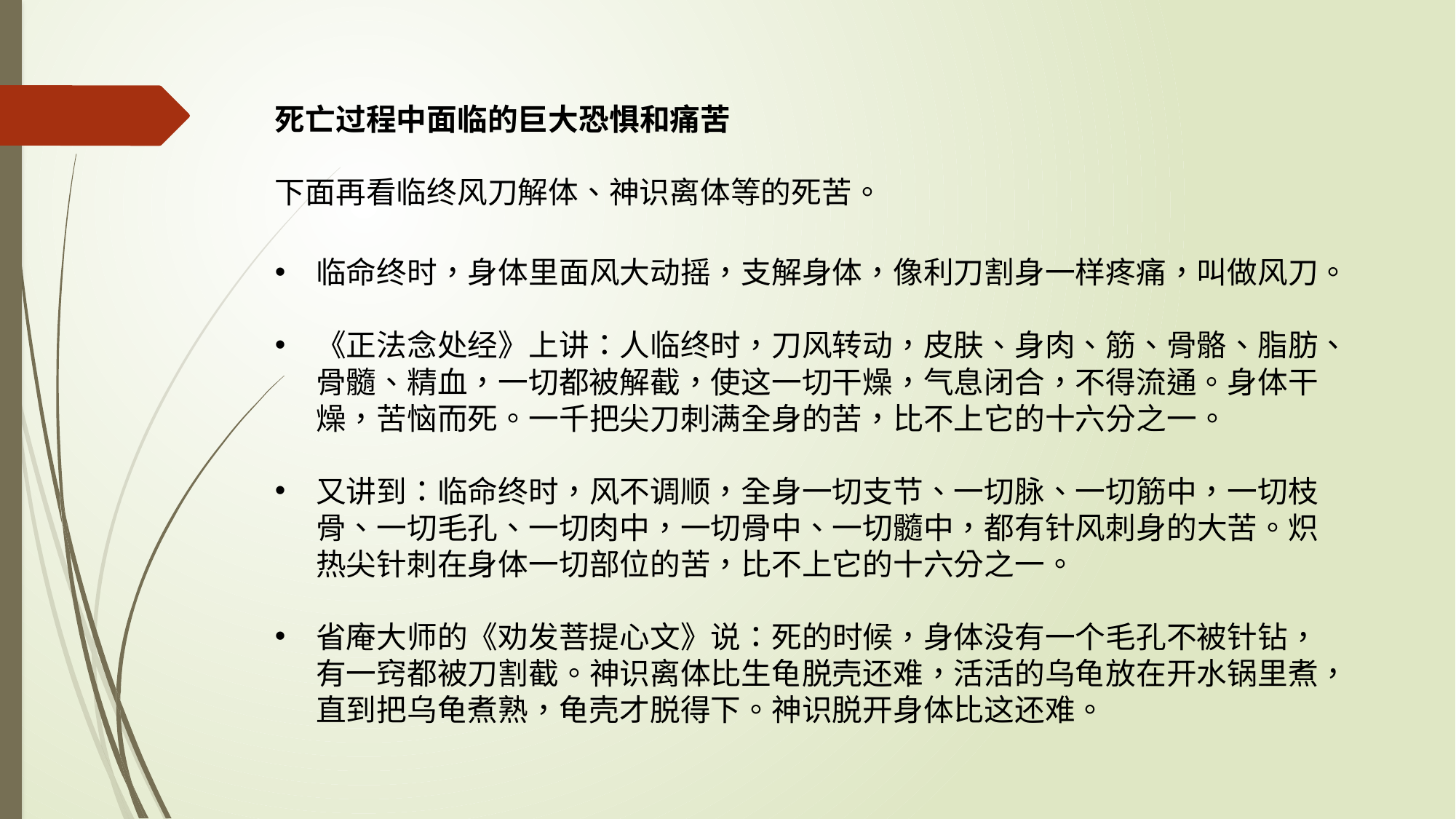

死亡过程中面临的巨大恐惧和痛苦

下面再看临终风刀解体、神识离体等的死苦。

临命终时，身体里面风大动摇，支解身体，像利刀割身一样疼痛，叫做风刀。

《正法念处经》上讲：人临终时，刀风转动，皮肤、身肉、筋、骨骼、脂肪、骨髓、精血，一切都被解截，使这一切干燥，气息闭合，不得流通。身体干燥，苦恼而死。一千把尖刀刺满全身的苦，比不上它的十六分之一。

又讲到：临命终时，风不调顺，全身一切支节、一切脉、一切筋中，一切枝骨、一切毛孔、一切肉中，一切骨中、一切髓中，都有针风刺身的大苦。炽热尖针刺在身体一切部位的苦，比不上它的十六分之一。

省庵大师的《劝发菩提心文》说：死的时候，身体没有一个毛孔不被针钻，有一窍都被刀割截。神识离体比生龟脱壳还难，活活的乌龟放在开水锅里煮，直到把乌龟煮熟，龟壳才脱得下。神识脱开身体比这还难。